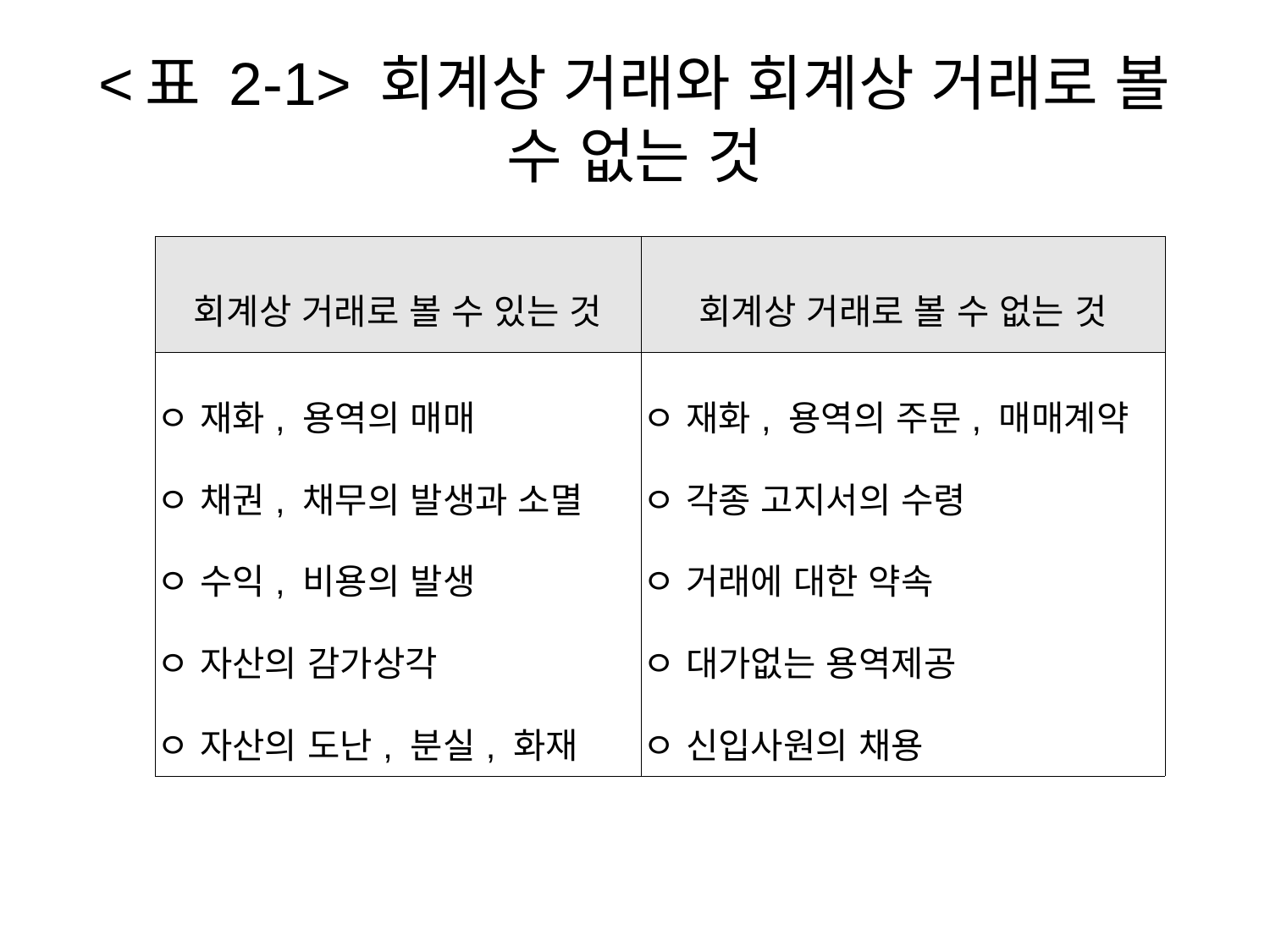

# <표 2-1> 회계상 거래와 회계상 거래로 볼 수 없는 것
| 회계상 거래로 볼 수 있는 것 | 회계상 거래로 볼 수 없는 것 |
| --- | --- |
| ㅇ 재화, 용역의 매매 ㅇ 채권, 채무의 발생과 소멸 ㅇ 수익, 비용의 발생 ㅇ 자산의 감가상각 ㅇ 자산의 도난, 분실, 화재 | ㅇ 재화, 용역의 주문, 매매계약 ㅇ 각종 고지서의 수령 ㅇ 거래에 대한 약속 ㅇ 대가없는 용역제공 ㅇ 신입사원의 채용 |